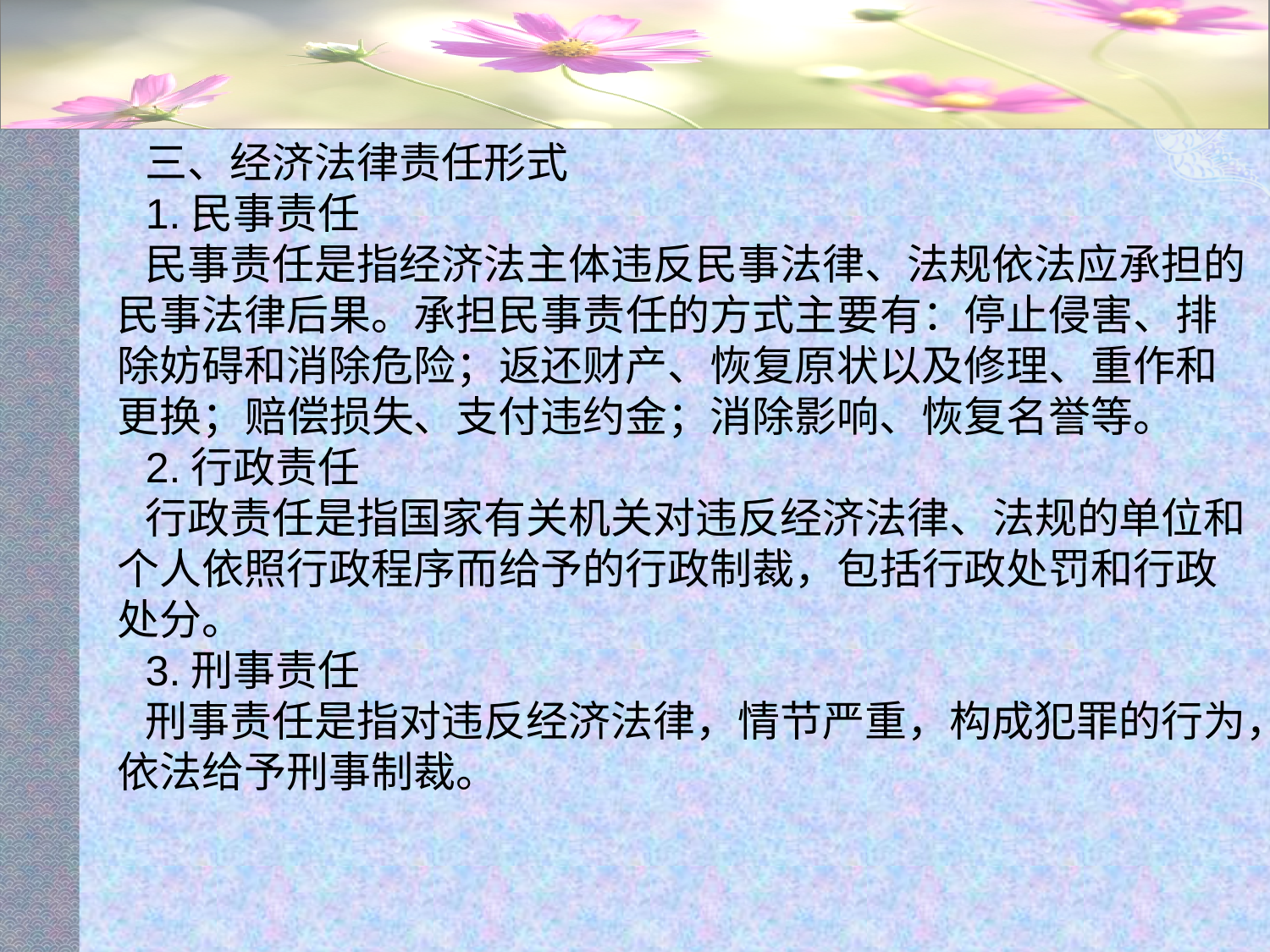

#
三、经济法律责任形式
1.民事责任
民事责任是指经济法主体违反民事法律、法规依法应承担的民事法律后果。承担民事责任的方式主要有：停止侵害、排除妨碍和消除危险；返还财产、恢复原状以及修理、重作和更换；赔偿损失、支付违约金；消除影响、恢复名誉等。
2.行政责任
行政责任是指国家有关机关对违反经济法律、法规的单位和个人依照行政程序而给予的行政制裁，包括行政处罚和行政处分。
3.刑事责任
刑事责任是指对违反经济法律，情节严重，构成犯罪的行为，依法给予刑事制裁。